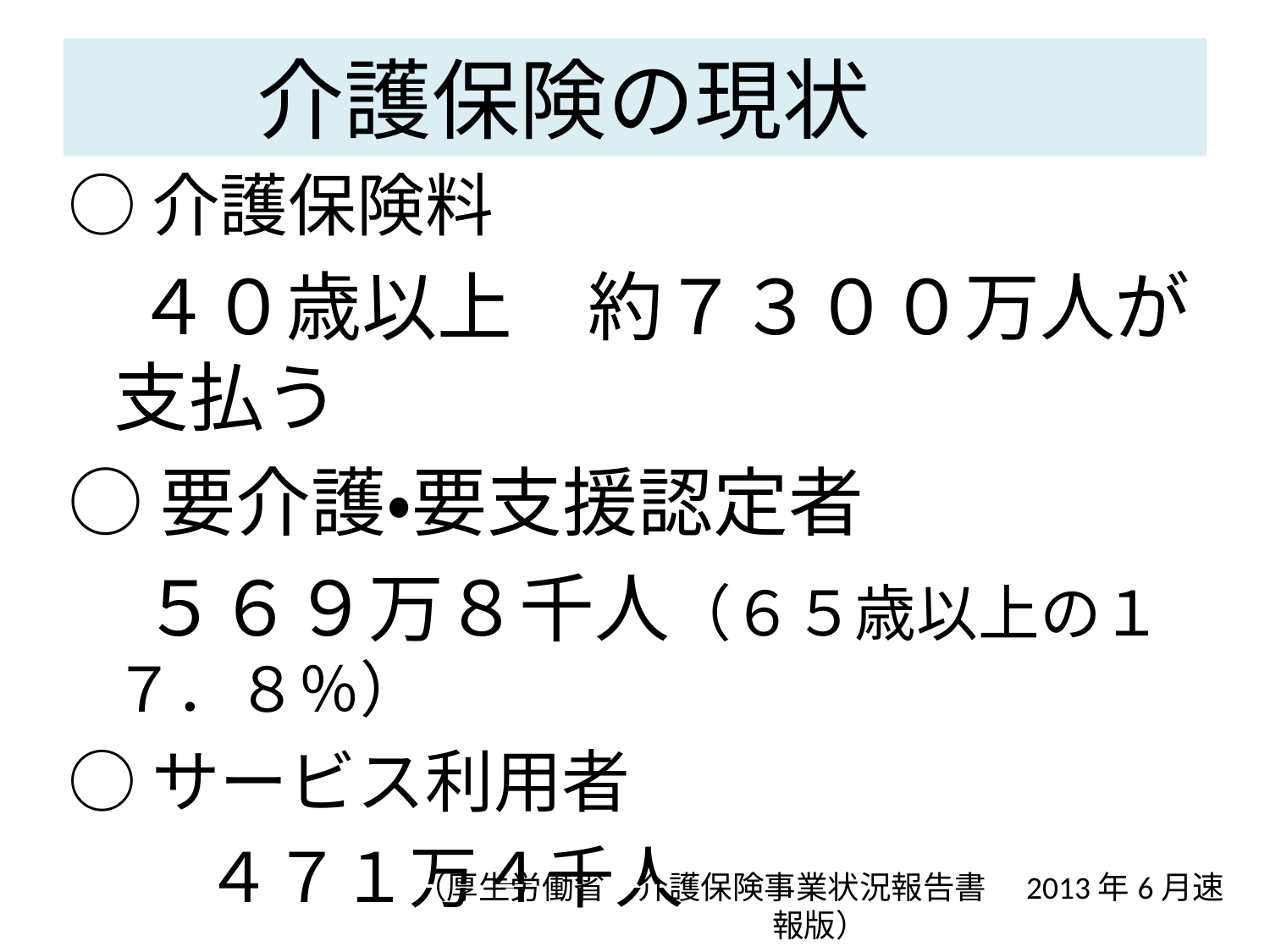

# 介護保険の現状
○介護保険料
　４０歳以上　約７３００万人が支払う
○要介護・要支援認定者
　５６９万８千人（６５歳以上の１７．８％）
○サービス利用者
　　４７１万４千人
（厚生労働省　介護保険事業状況報告書　2013年6月速報版）